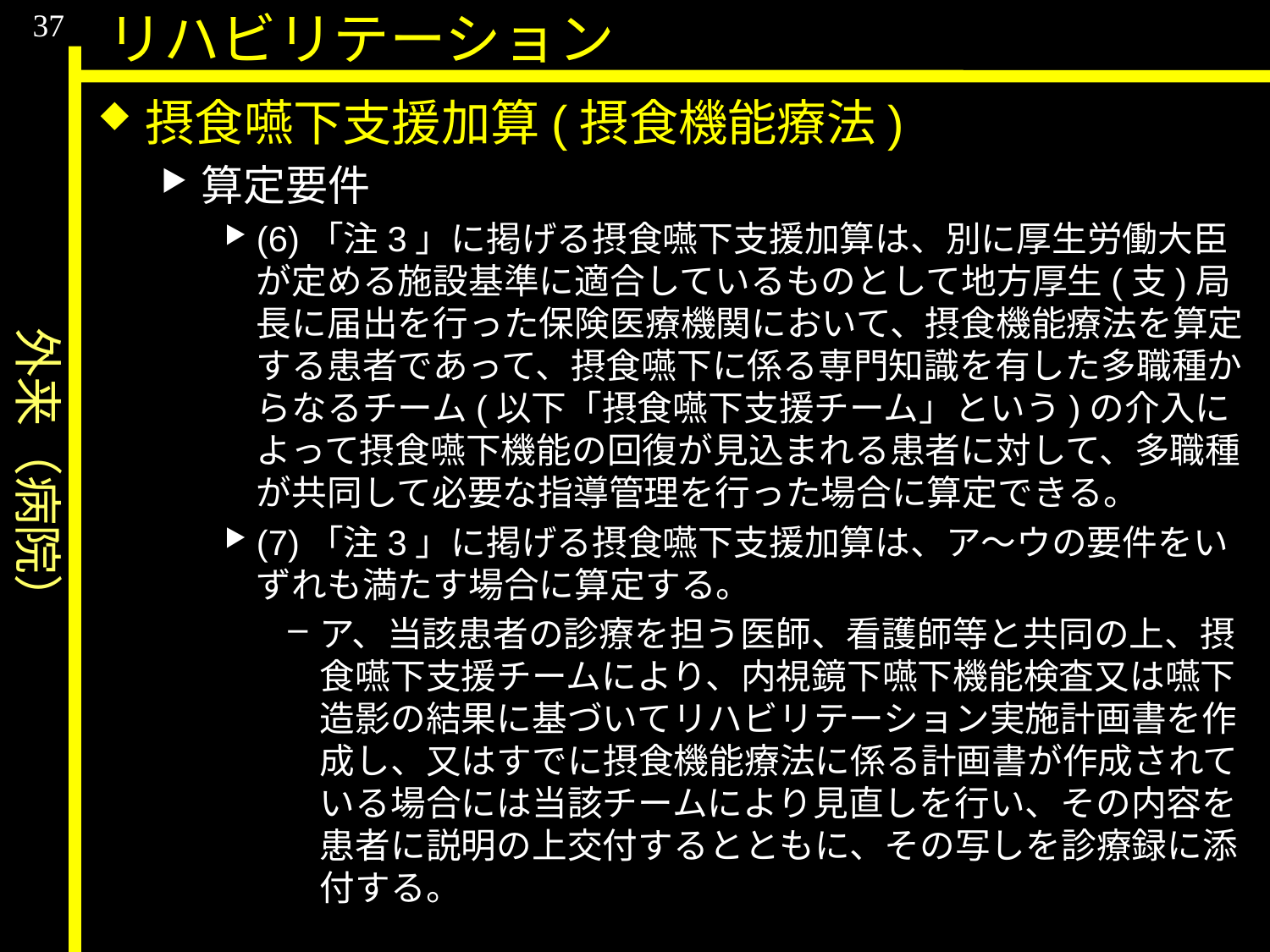

外来（病院）
37
リハビリテーション

摂食嚥下支援加算(摂食機能療法)
算定要件
(6)「注3」に掲げる摂食嚥下支援加算は、別に厚生労働大臣が定める施設基準に適合しているものとして地方厚生(支)局長に届出を行った保険医療機関において、摂食機能療法を算定する患者であって、摂食嚥下に係る専門知識を有した多職種からなるチーム(以下「摂食嚥下支援チーム」という)の介入によって摂食嚥下機能の回復が見込まれる患者に対して、多職種が共同して必要な指導管理を行った場合に算定できる。
(7)「注3」に掲げる摂食嚥下支援加算は、ア〜ウの要件をいずれも満たす場合に算定する。
ア、当該患者の診療を担う医師、看護師等と共同の上、摂食嚥下支援チームにより、内視鏡下嚥下機能検査又は嚥下造影の結果に基づいてリハビリテーション実施計画書を作成し、又はすでに摂食機能療法に係る計画書が作成されている場合には当該チームにより見直しを行い、その内容を患者に説明の上交付するとともに、その写しを診療録に添付する。